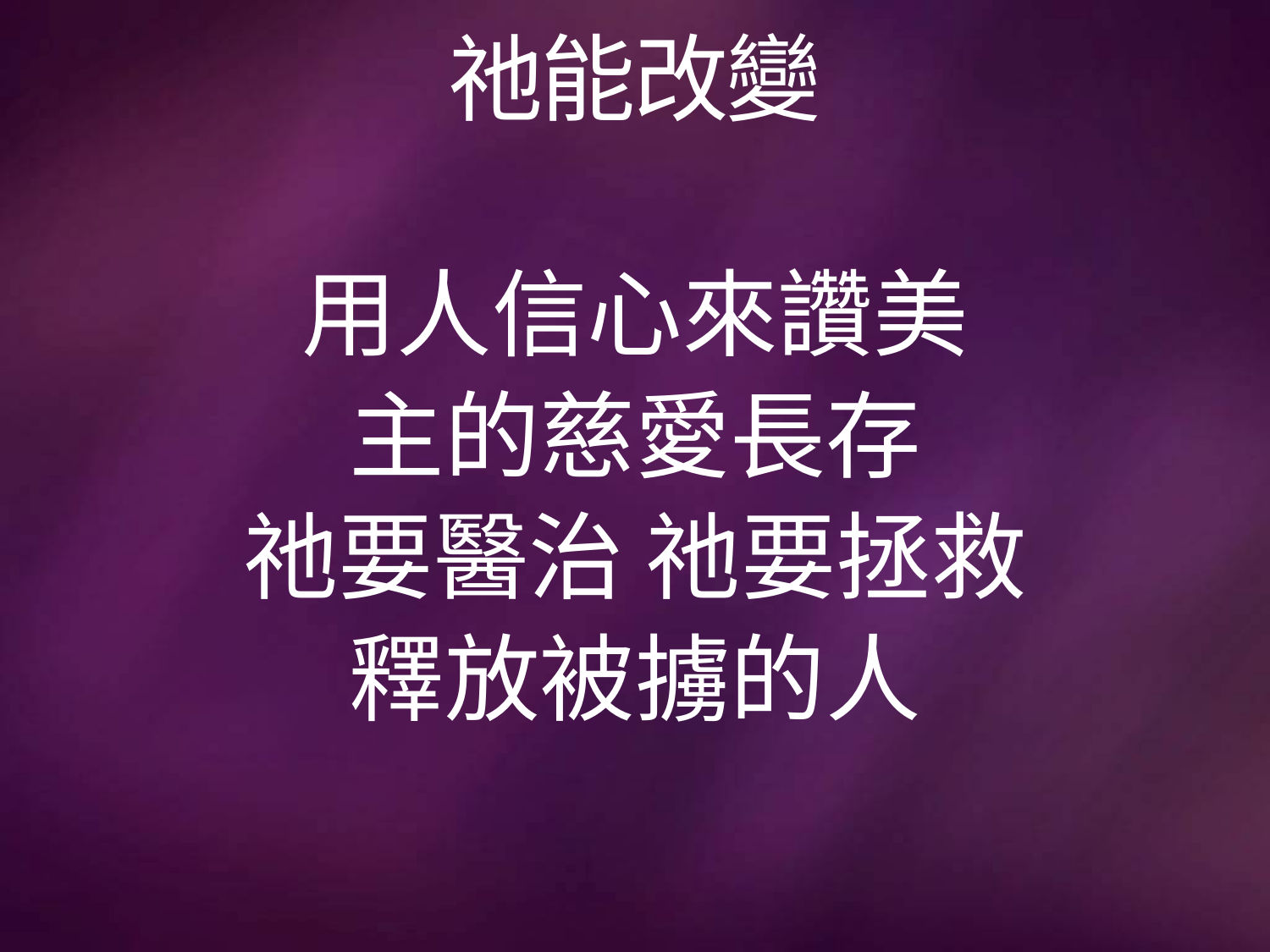

# 祂能改變
用人信心來讚美
主的慈愛長存
祂要醫治 祂要拯救
釋放被擄的人